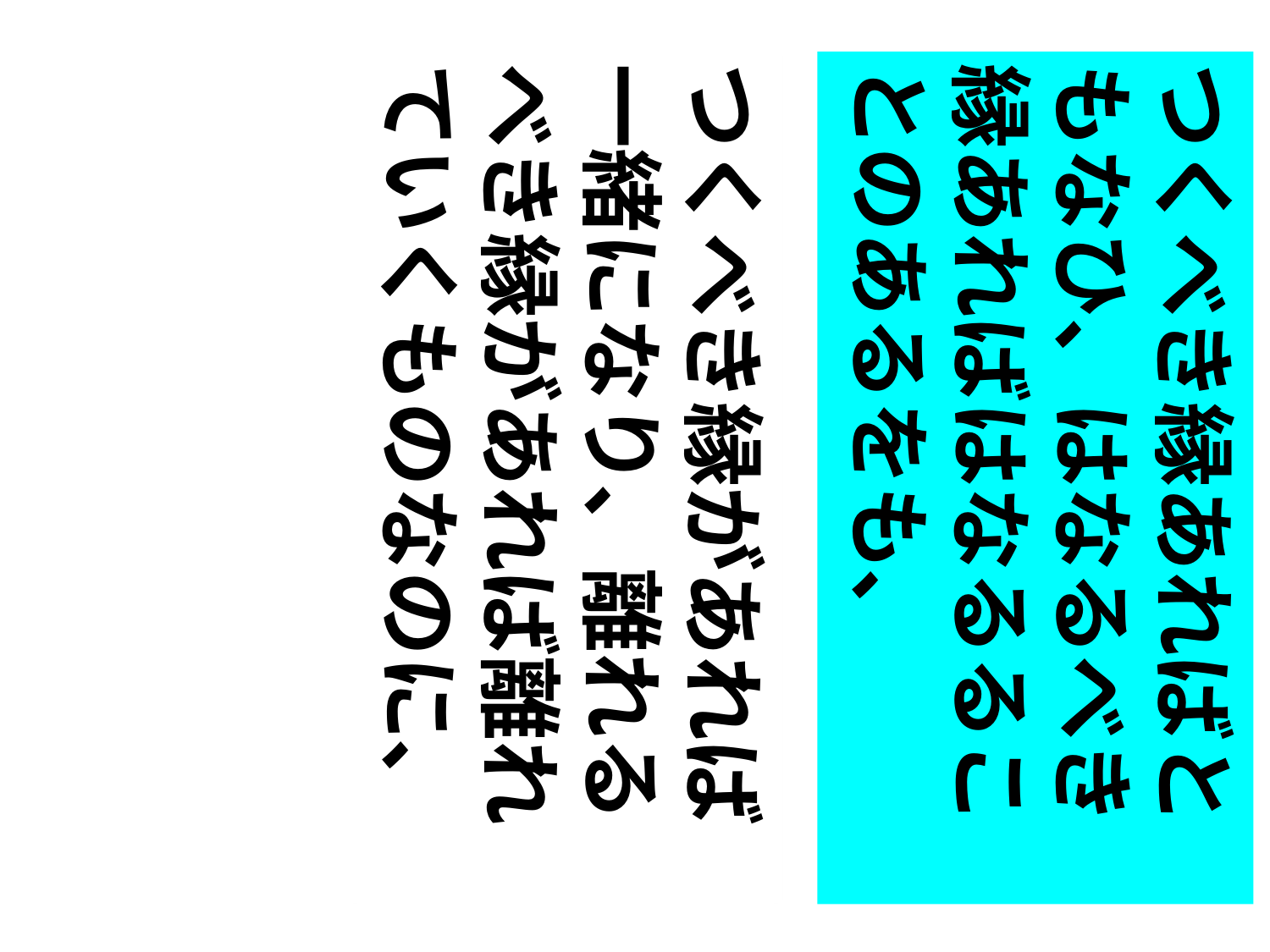

つくべき縁があれば一緒になり、離れるべき縁があれば離れていくものなのに、
つくべき縁あればともなひ、はなるべき縁あればはなるることのあるをも、